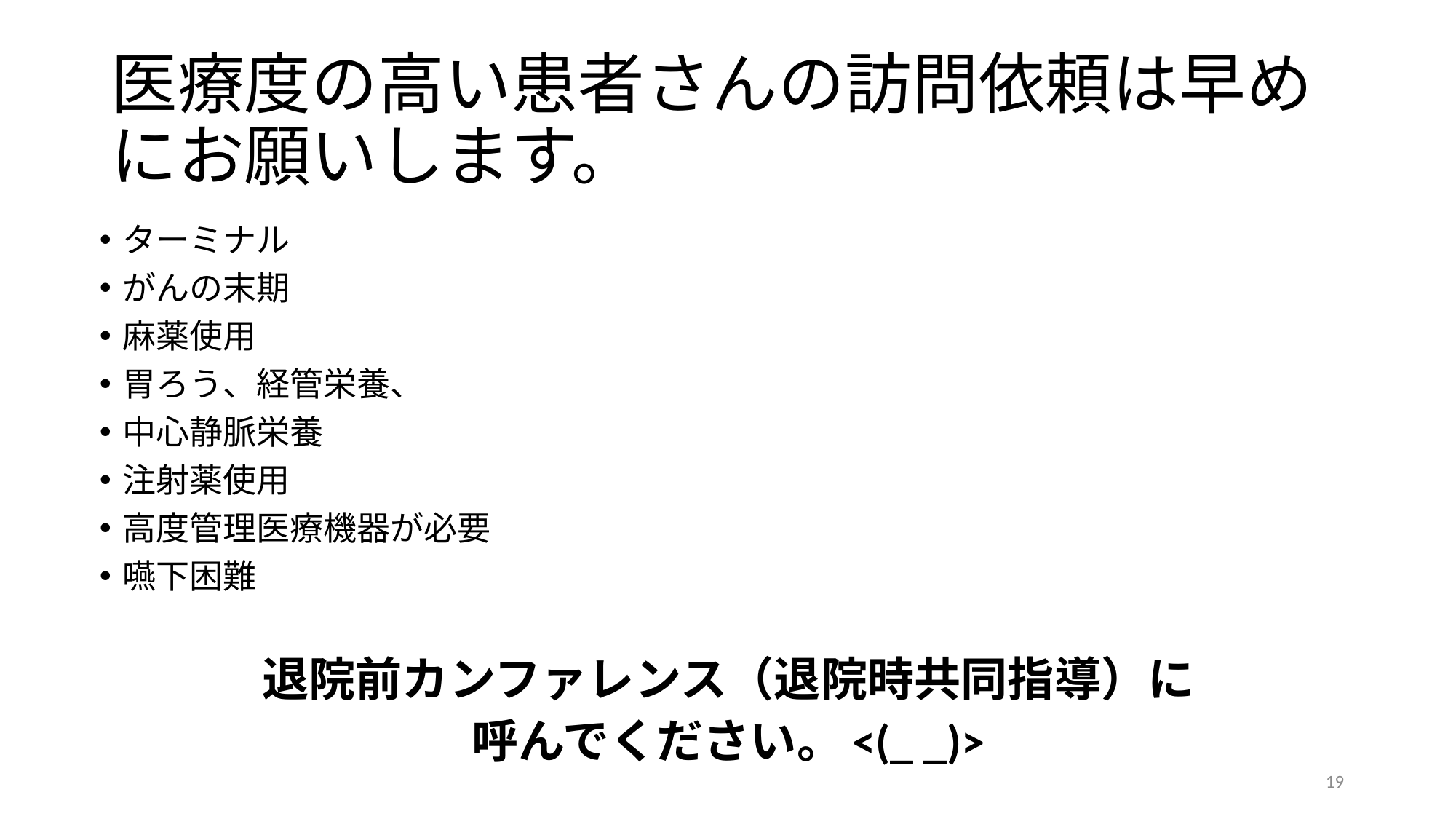

# 医療度の高い患者さんの訪問依頼は早めにお願いします。
ターミナル
がんの末期
麻薬使用
胃ろう、経管栄養、
中心静脈栄養
注射薬使用
高度管理医療機器が必要
嚥下困難

退院前カンファレンス（退院時共同指導）に
呼んでください。<(_ _)>

19